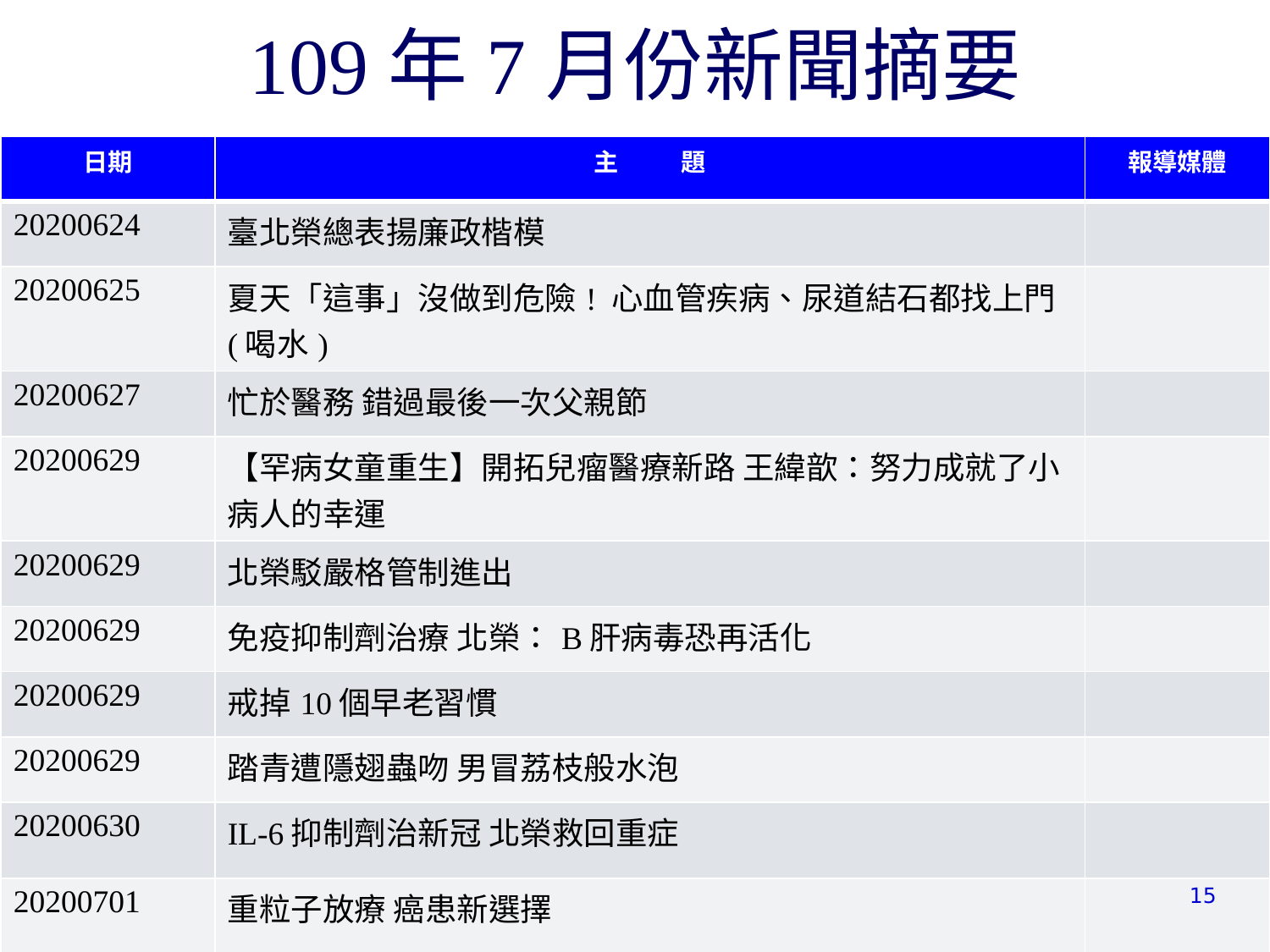

# 109年7月份新聞摘要
| 日期 | 主 題 | 報導媒體 |
| --- | --- | --- |
| 20200624 | 臺北榮總表揚廉政楷模 |  |
| 20200625 | 夏天「這事」沒做到危險! 心血管疾病、尿道結石都找上門(喝水) |  |
| 20200627 | 忙於醫務 錯過最後一次父親節 |  |
| 20200629 | 【罕病女童重生】開拓兒瘤醫療新路 王緯歆：努力成就了小病人的幸運 |  |
| 20200629 | 北榮駁嚴格管制進出 |  |
| 20200629 | 免疫抑制劑治療 北榮：B肝病毒恐再活化 |  |
| 20200629 | 戒掉10個早老習慣 |  |
| 20200629 | 踏青遭隱翅蟲吻 男冒荔枝般水泡 |  |
| 20200630 | IL-6抑制劑治新冠 北榮救回重症 |  |
| 20200701 | 重粒子放療 癌患新選擇 |  |
15